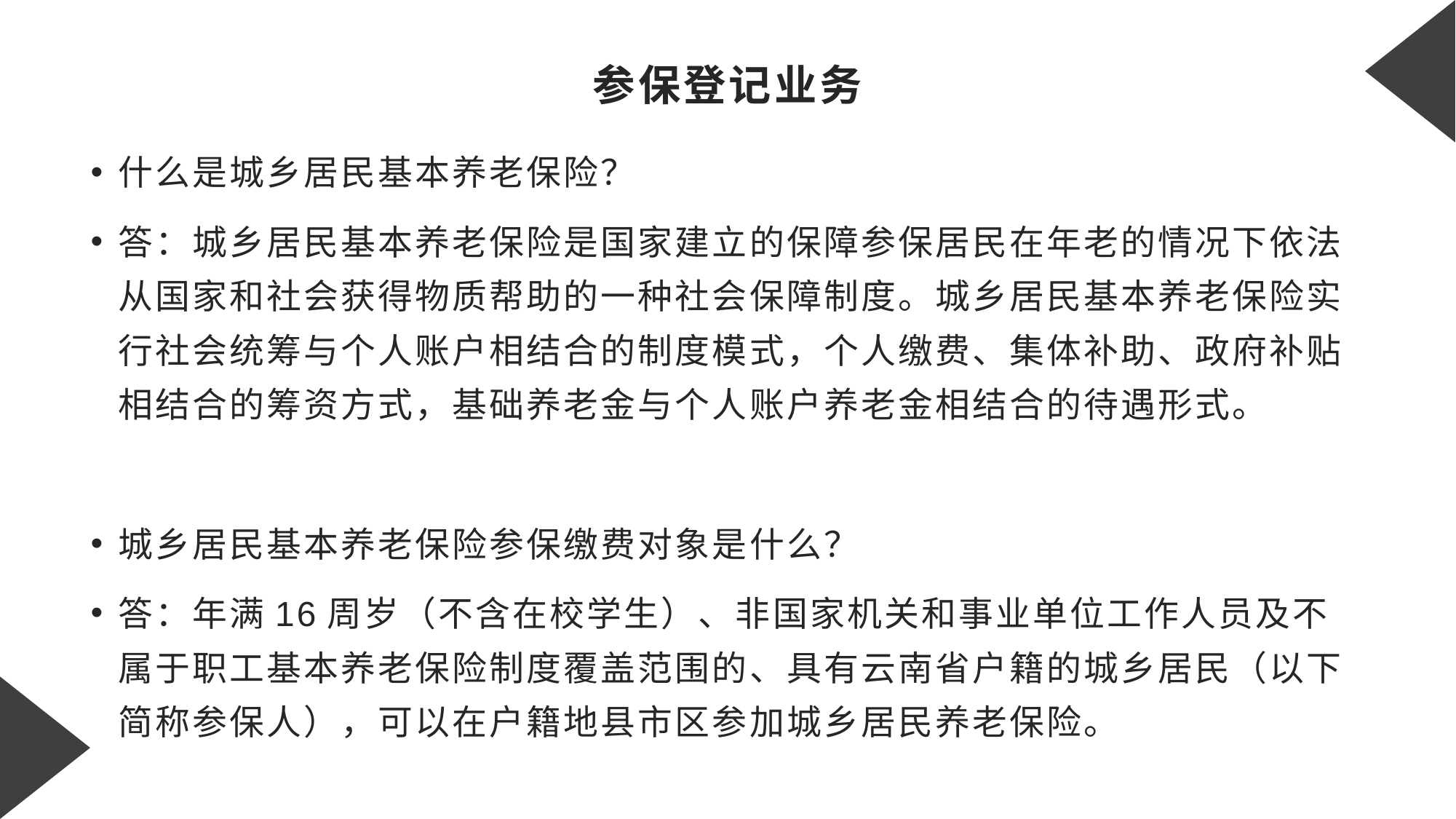

# 参保登记业务
什么是城乡居民基本养老保险？
答：城乡居民基本养老保险是国家建立的保障参保居民在年老的情况下依法从国家和社会获得物质帮助的一种社会保障制度。城乡居民基本养老保险实行社会统筹与个人账户相结合的制度模式，个人缴费、集体补助、政府补贴相结合的筹资方式，基础养老金与个人账户养老金相结合的待遇形式。

城乡居民基本养老保险参保缴费对象是什么？
答：年满16周岁（不含在校学生）、非国家机关和事业单位工作人员及不属于职工基本养老保险制度覆盖范围的、具有云南省户籍的城乡居民（以下简称参保人），可以在户籍地县市区参加城乡居民养老保险。